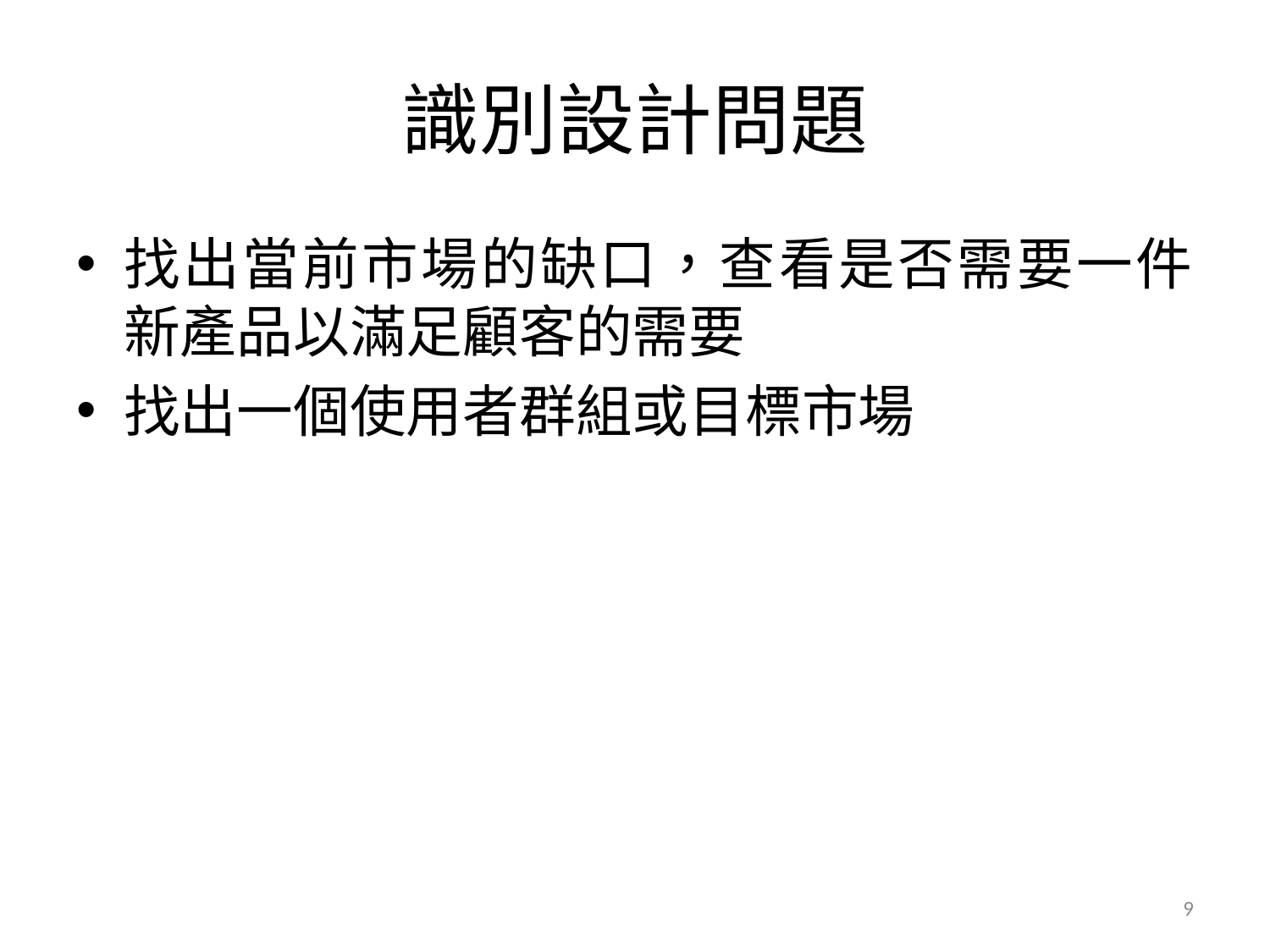

# 識別設計問題
找出當前市場的缺口，查看是否需要一件新產品以滿足顧客的需要
找出一個使用者群組或目標市場
9